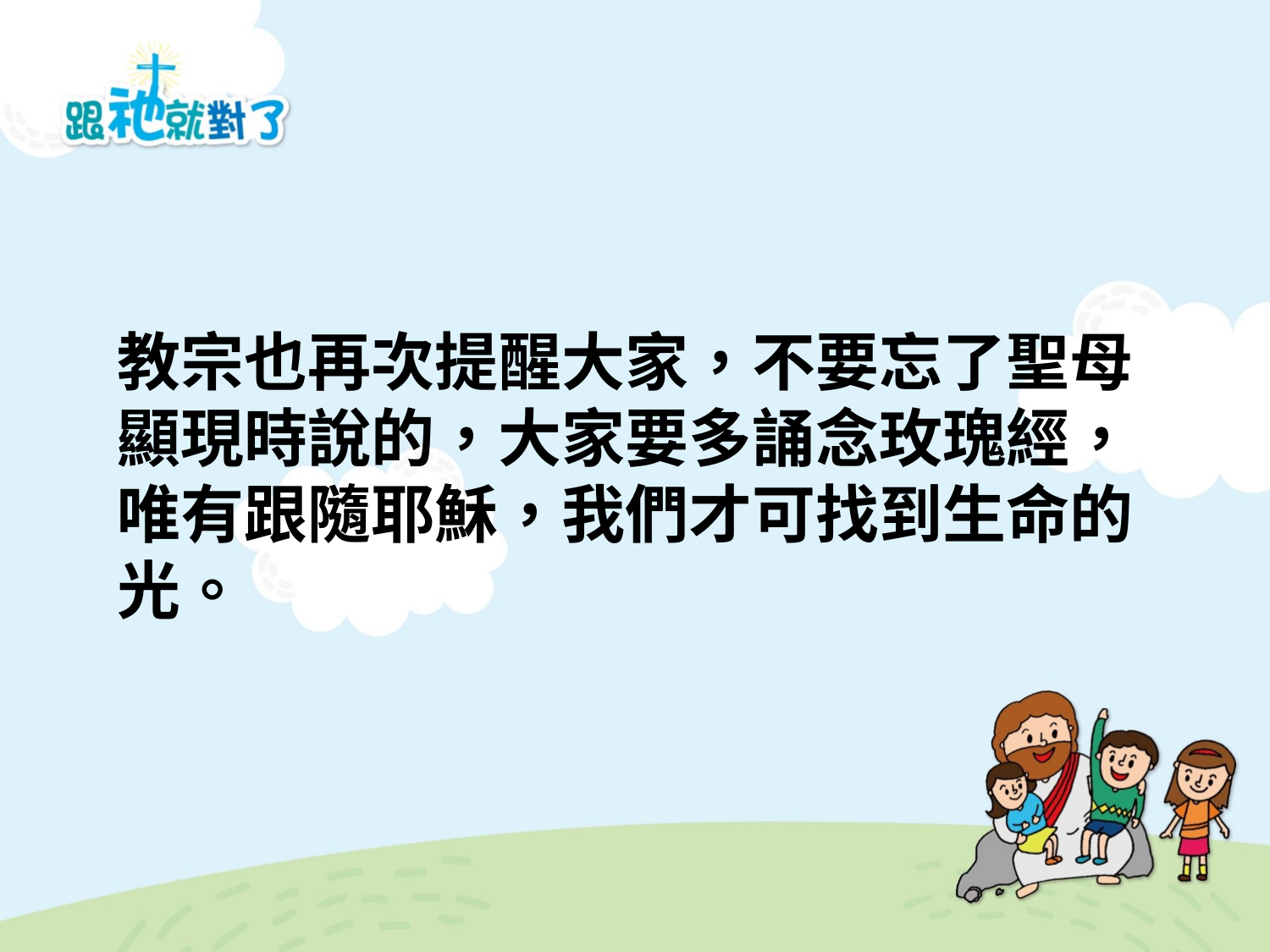

教宗也再次提醒大家，不要忘了聖母顯現時說的，大家要多誦念玫瑰經，唯有跟隨耶穌，我們才可找到生命的光。